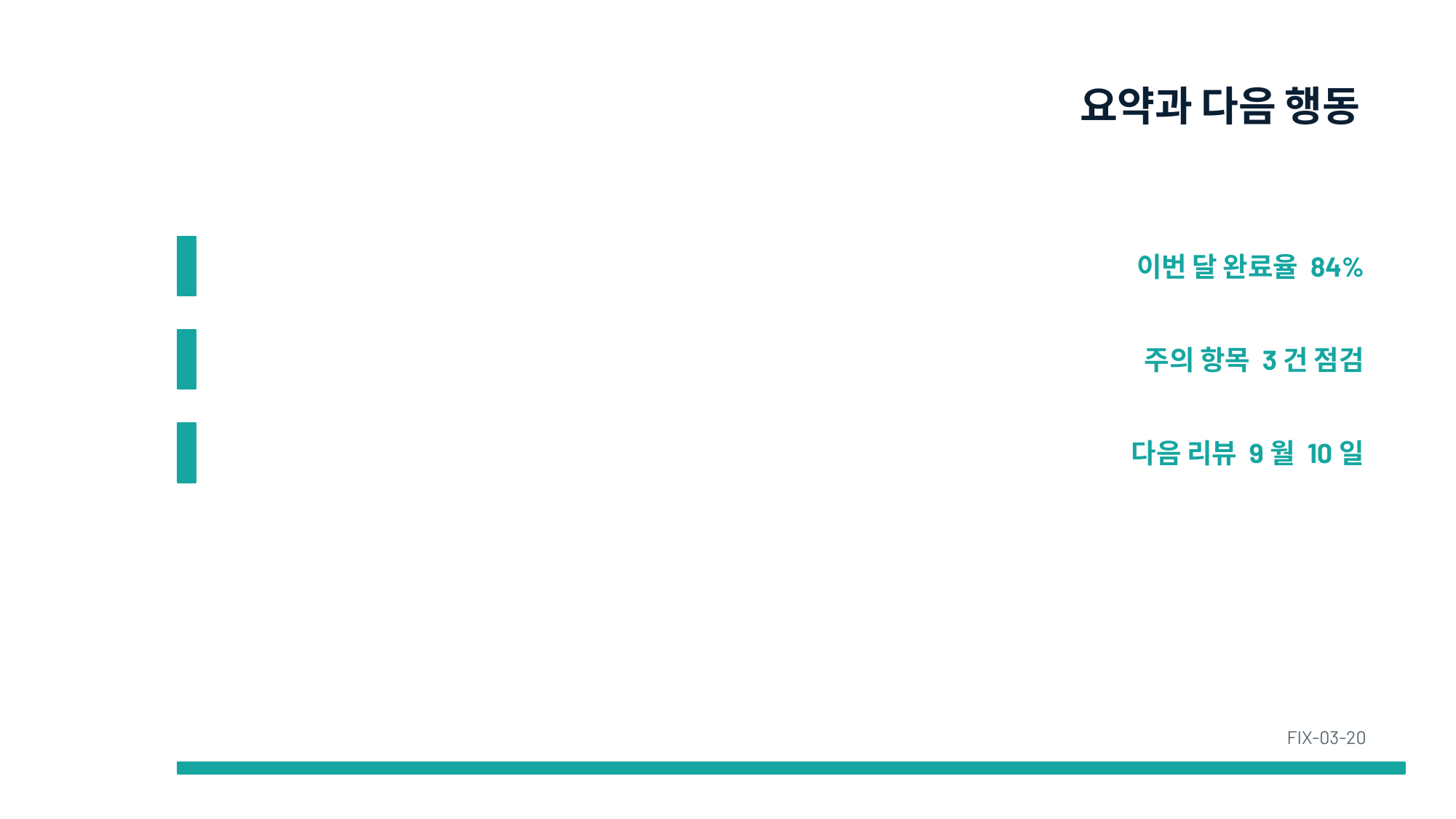

요약과 다음 행동
이번 달 완료율 84%

주의 항목 3건 점검

다음 리뷰 9월 10일

FIX-03-20